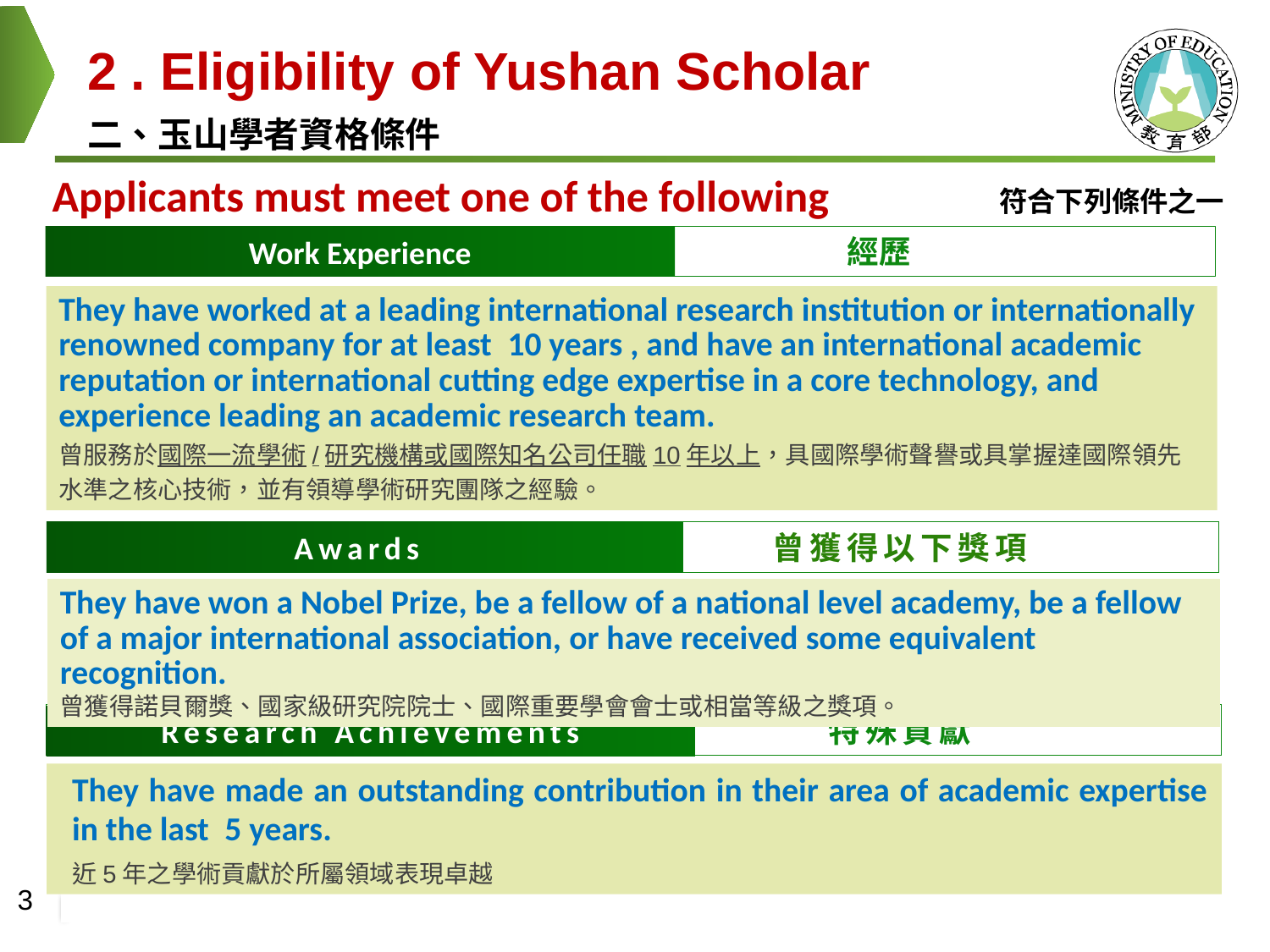

2 . Eligibility of Yushan Scholar
二、玉山學者資格條件

Applicants must meet one of the following criteria:
符合下列條件之一
                                                                    經歷
Work Experience
They have worked at a leading international research institution or internationally renowned company for at least  10 years , and have an international academic reputation or international cutting edge expertise in a core technology, and experience leading an academic research team.
曾服務於國際一流學術/研究機構或國際知名公司任職10年以上，具國際學術聲譽或具掌握達國際領先水準之核心技術，並有領導學術研究團隊之經驗。
                                          曾獲得以下獎項
Awards
They have won a Nobel Prize, be a fellow of a national level academy, be a fellow of a major international association, or have received some equivalent recognition.
曾獲得諾貝爾獎、國家級研究院院士、國際重要學會會士或相當等級之獎項。
                                            特殊貢獻
Research Achievements
They have made an outstanding contribution in their area of academic expertise in the last  5 years.
近5年之學術貢獻於所屬領域表現卓越
3